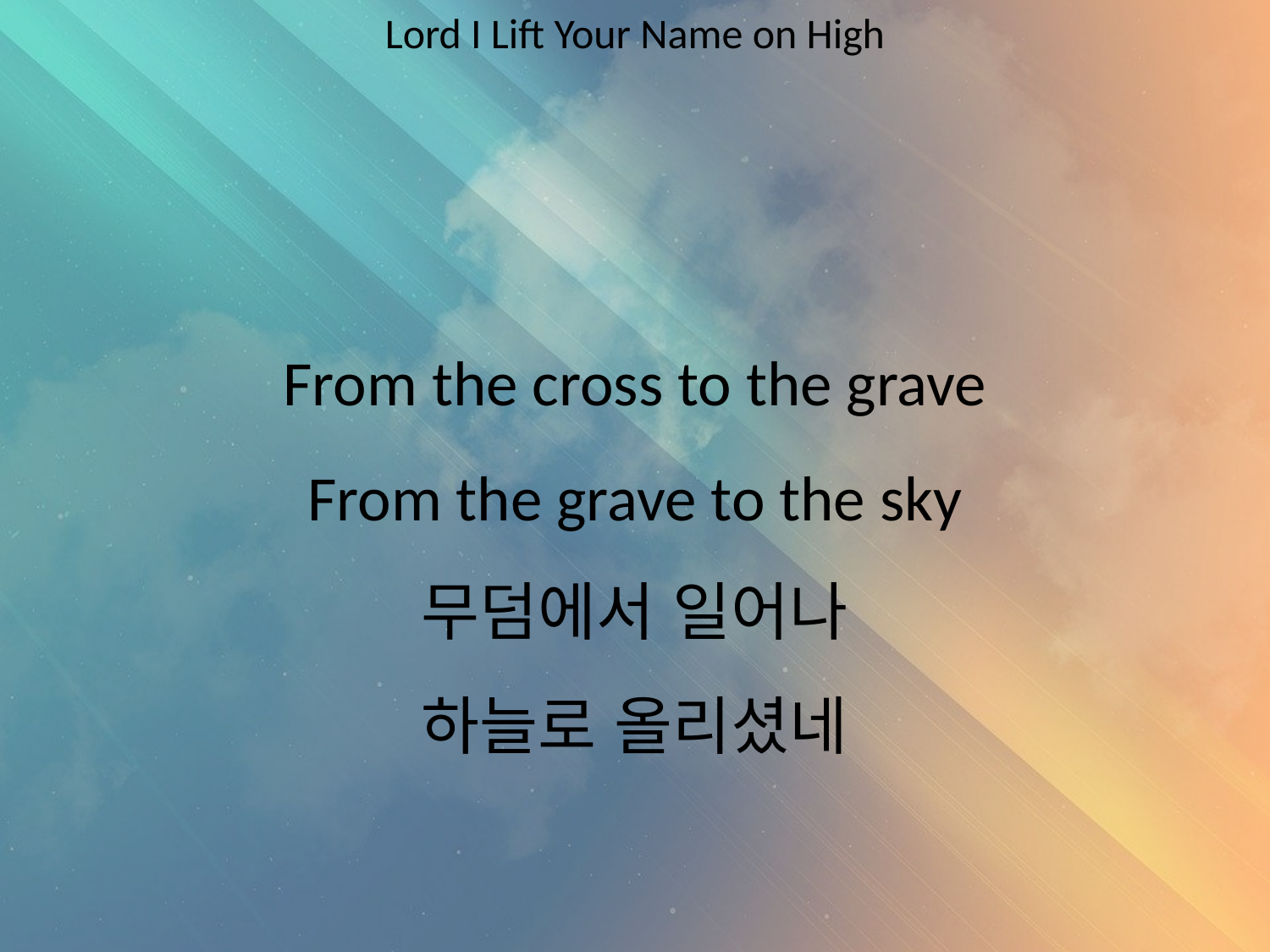

Lord I Lift Your Name on High
#
From the cross to the grave
From the grave to the sky
무덤에서 일어나
하늘로 올리셨네